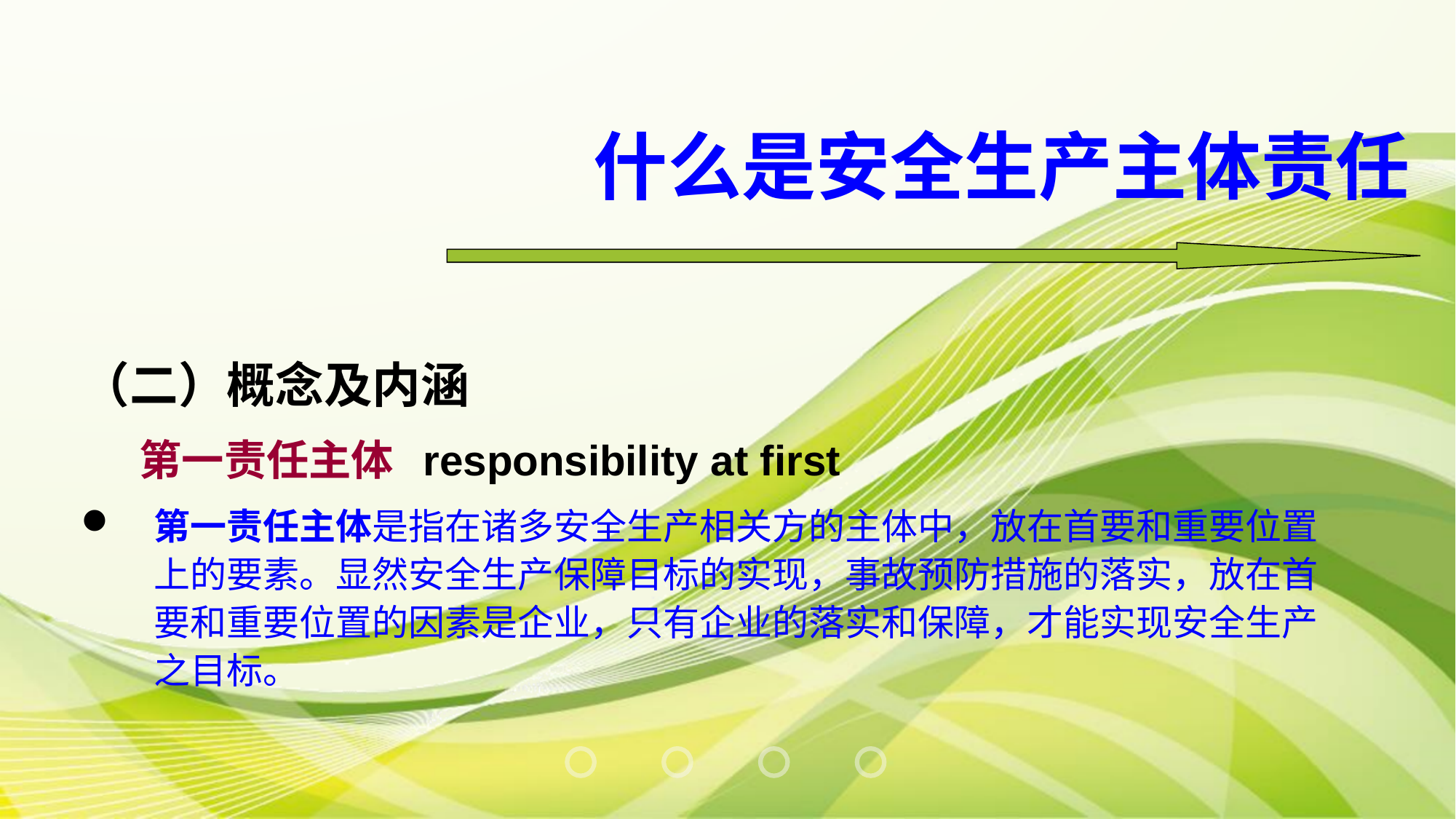

什么是安全生产主体责任

（二）概念及内涵
     第一责任主体  responsibility at first
第一责任主体是指在诸多安全生产相关方的主体中，放在首要和重要位置上的要素。显然安全生产保障目标的实现，事故预防措施的落实，放在首要和重要位置的因素是企业，只有企业的落实和保障，才能实现安全生产之目标。